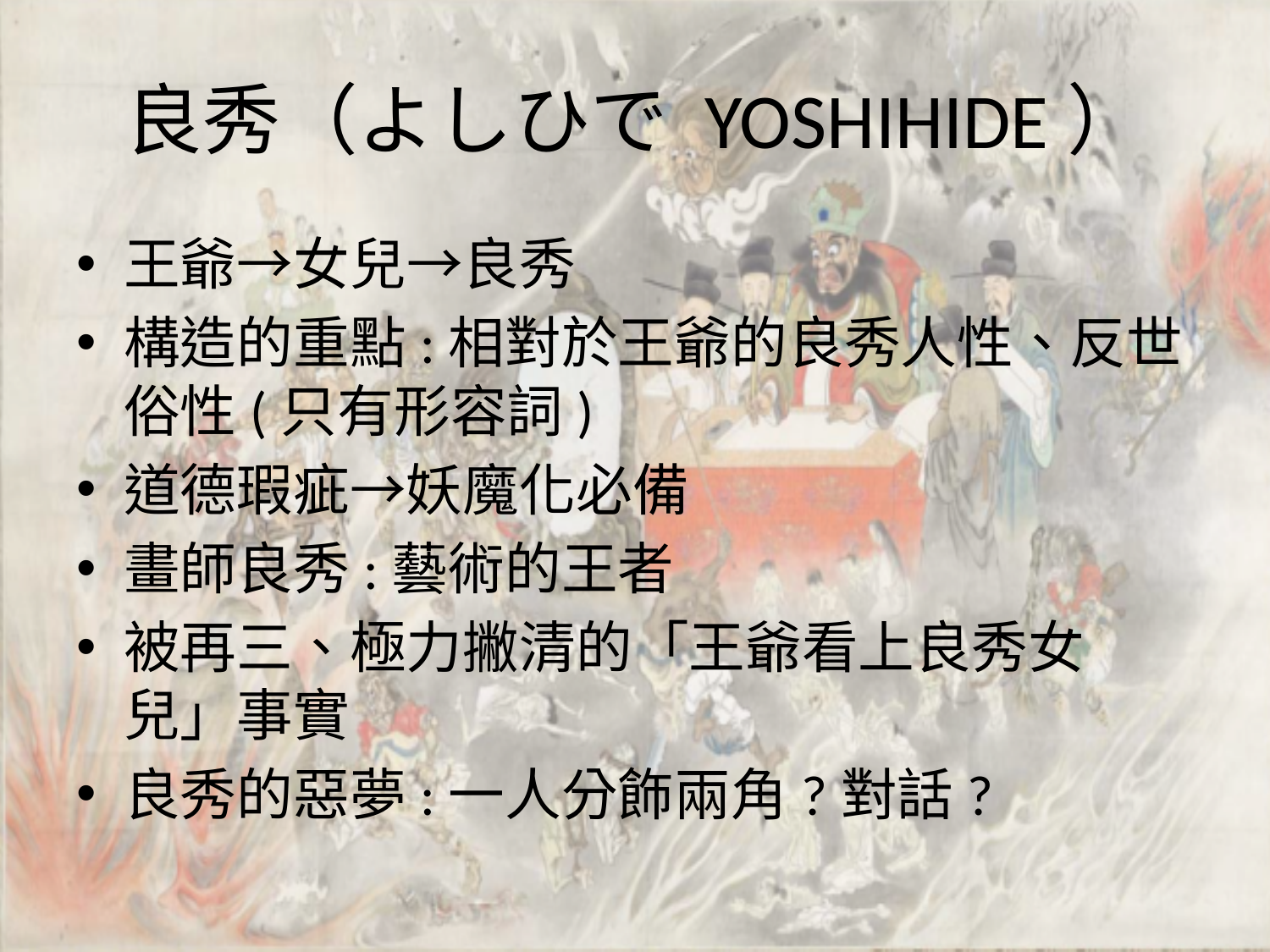

# 良秀（よしひで YOSHIHIDE）
王爺→女兒→良秀
構造的重點:相對於王爺的良秀人性、反世俗性(只有形容詞)
道德瑕疵→妖魔化必備
畫師良秀:藝術的王者
被再三、極力撇清的「王爺看上良秀女兒」事實
良秀的惡夢:一人分飾兩角?對話?